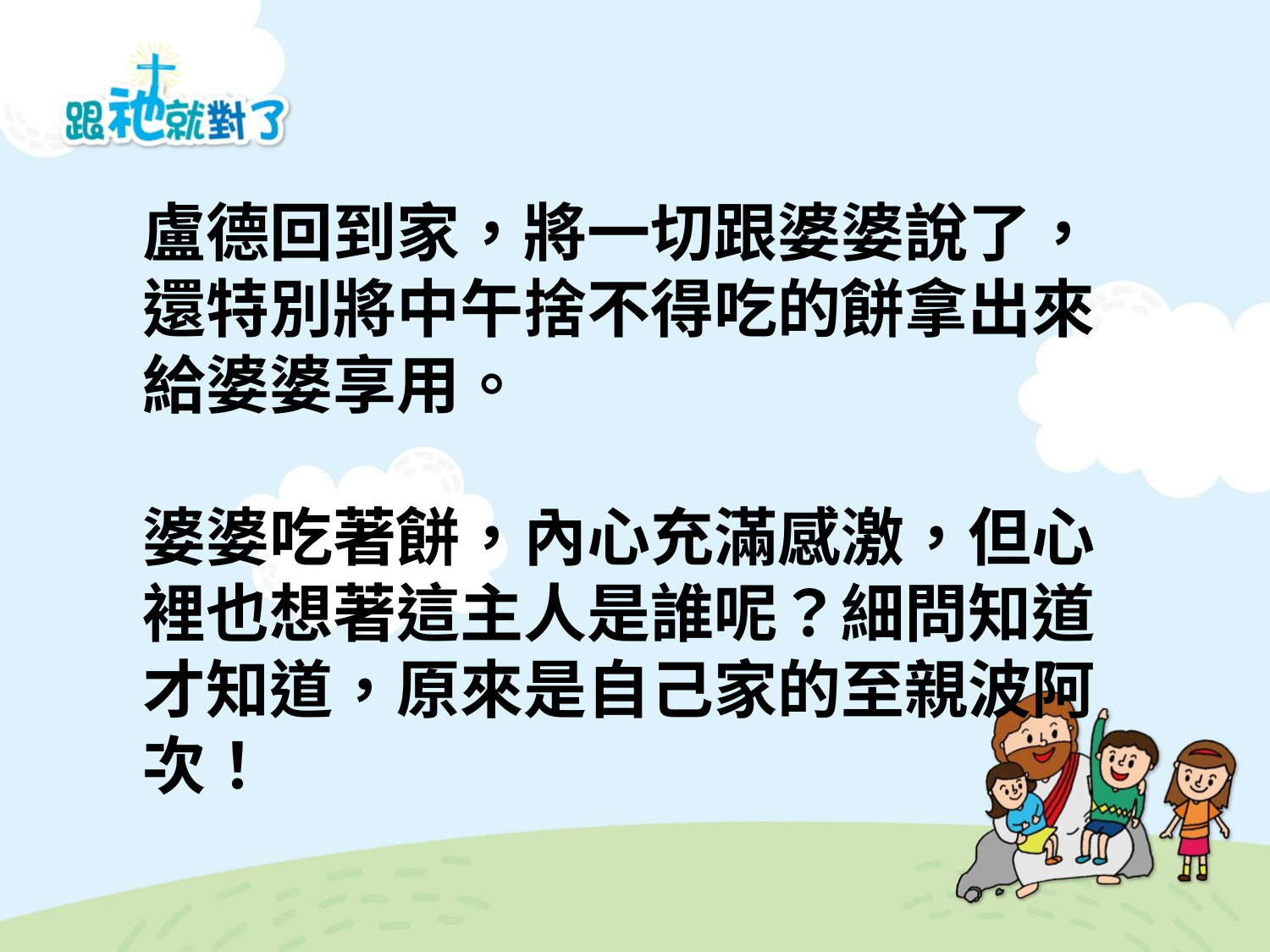

盧德回到家，將一切跟婆婆說了，還特別將中午捨不得吃的餅拿出來給婆婆享用。

婆婆吃著餅，內心充滿感激，但心裡也想著這主人是誰呢？細問知道才知道，原來是自己家的至親波阿次！